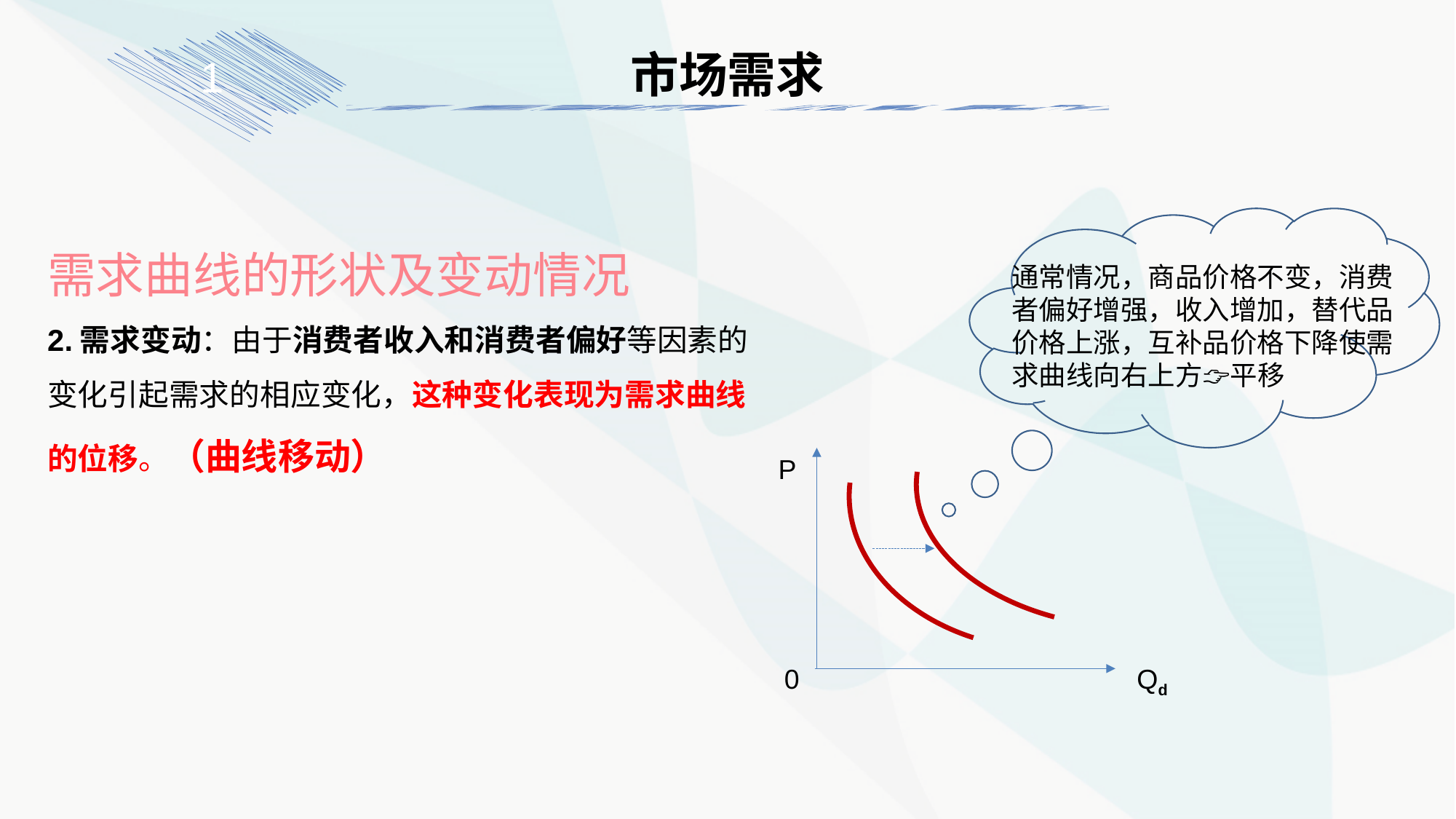

市场需求
1

需求曲线的形状及变动情况
2.需求变动：由于消费者收入和消费者偏好等因素的变化引起需求的相应变化，这种变化表现为需求曲线的位移。（曲线移动）

通常情况，商品价格不变，消费者偏好增强，收入增加，替代品价格上涨，互补品价格下降使需求曲线向右上方👉平移

P
0
Qd